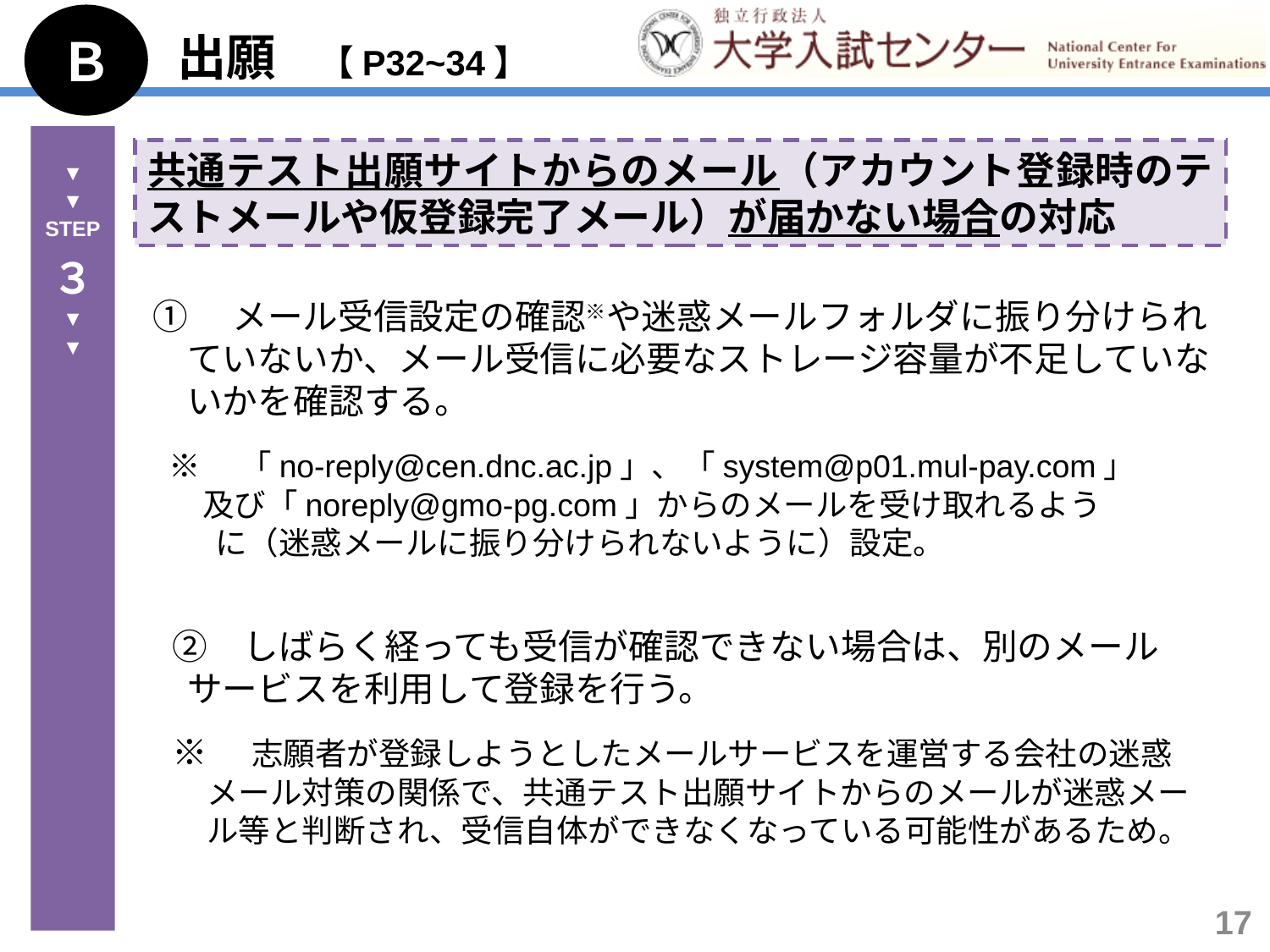

Ｂ
出願　【P32~34】

▼
▼
STEP
３
▼
▼
共通テスト出願サイトからのメール（アカウント登録時のテストメールや仮登録完了メール）が届かない場合の対応
  ①　メール受信設定の確認※や迷惑メールフォルダに振り分けられていないか、メール受信に必要なストレージ容量が不足していないかを確認する。
    ※　「no-reply@cen.dnc.ac.jp」、「system@p01.mul-pay.com」
        及び「noreply@gmo-pg.com」からのメールを受け取れるよう
　　  に（迷惑メールに振り分けられないように）設定。
　②　しばらく経っても受信が確認できない場合は、別のメールサービスを利用して登録を行う。
   ※　志願者が登録しようとしたメールサービスを運営する会社の迷惑
       メール対策の関係で、共通テスト出願サイトからのメールが迷惑メー
       ル等と判断され、受信自体ができなくなっている可能性があるため。
17